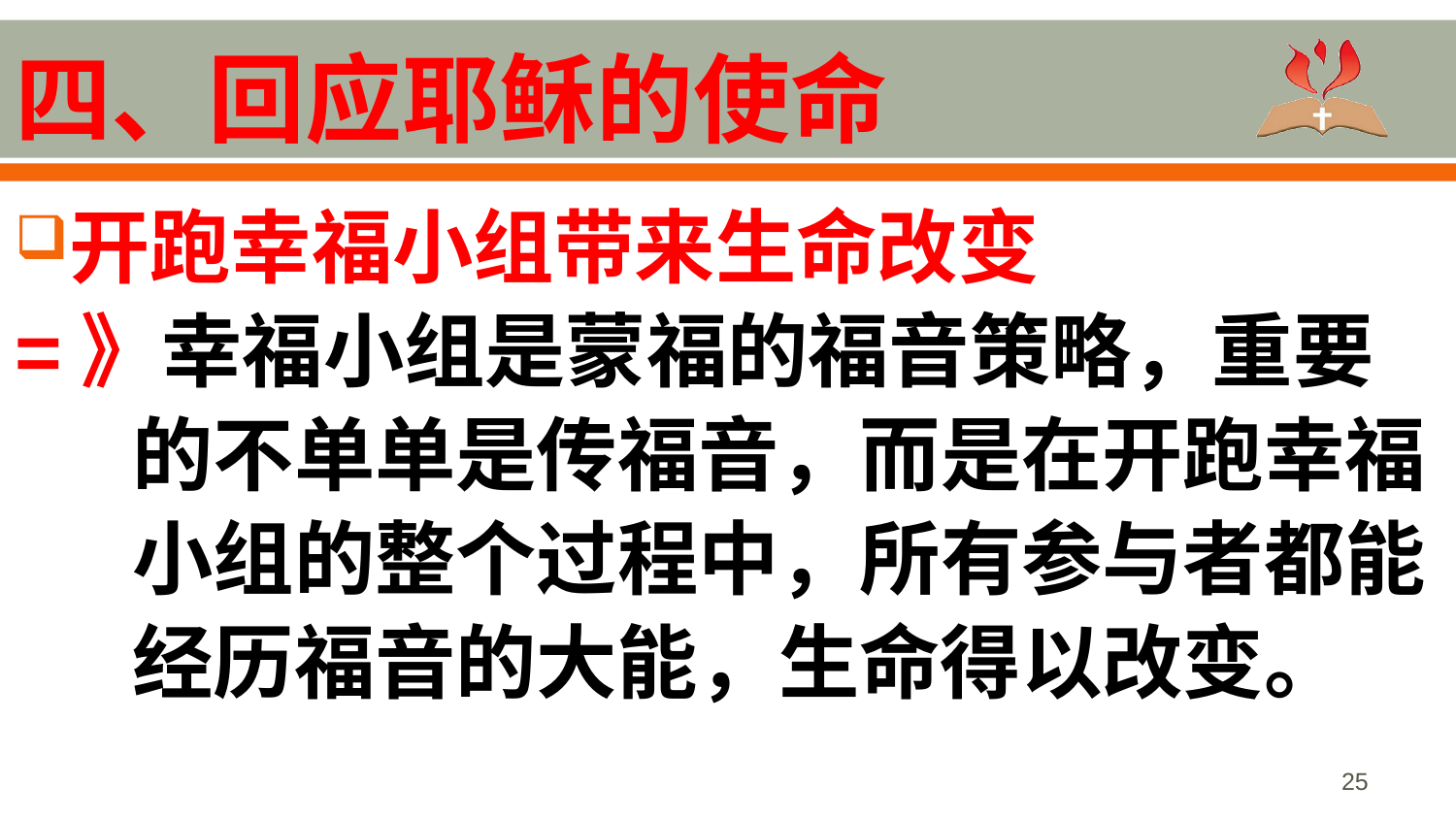

# 四、回应耶稣的使命
开跑幸福小组带来生命改变
=》幸福小组是蒙福的福音策略，重要的不单单是传福音，而是在开跑幸福小组的整个过程中，所有参与者都能经历福音的大能，生命得以改变。

25